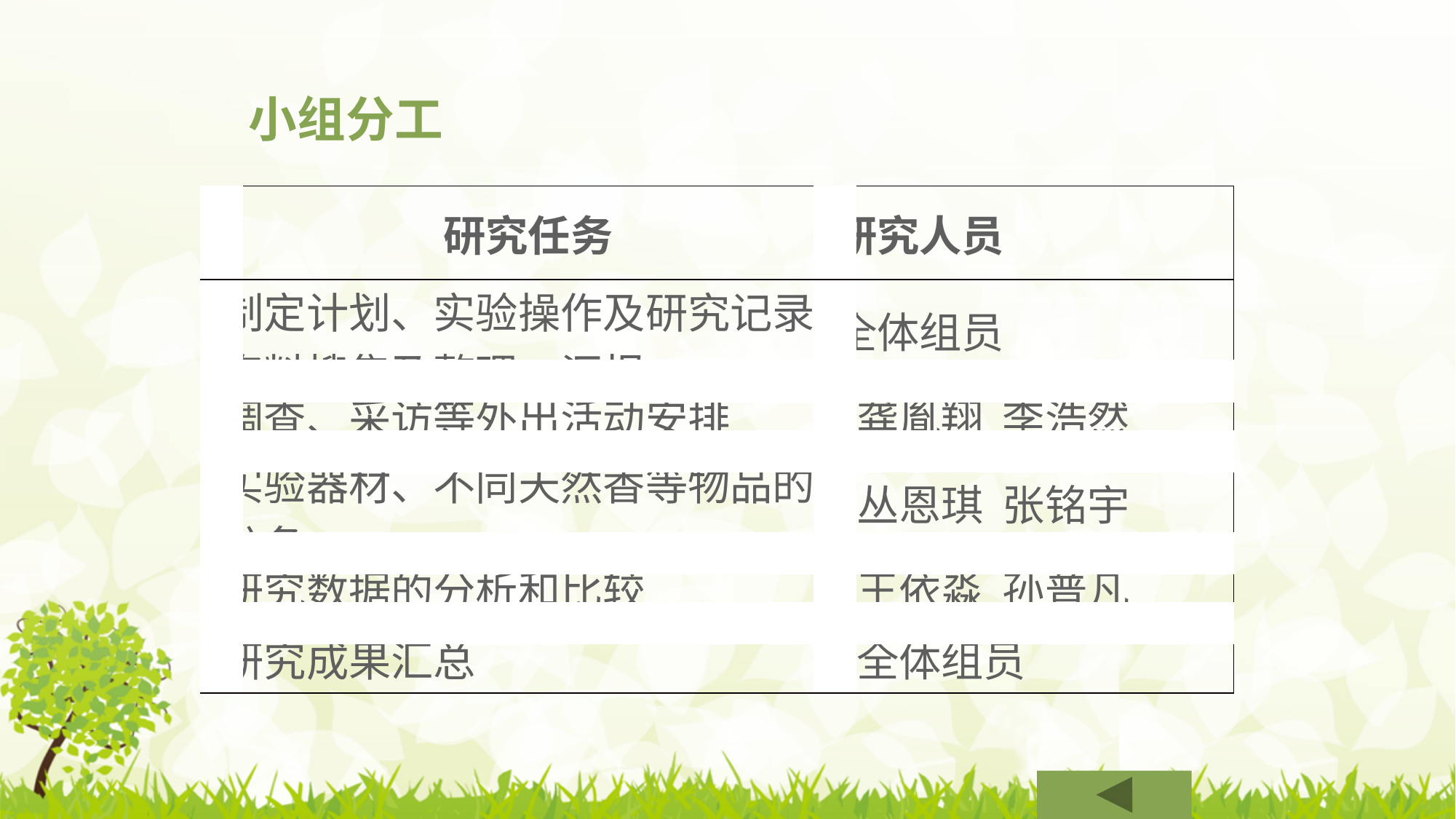

# 小组分工

| 研究任务 | 研究人员 |
| --- | --- |
| 制定计划、实验操作及研究记录、资料搜集及整理、汇报、 | 全体组员 |
| 调查、采访等外出活动安排 | 龚胤翔 李浩然 |
| 实验器材、不同天然香等物品的准备 | 丛恩琪 张铭宇 |
| 研究数据的分析和比较 | 王依淼 孙普凡 |
| 研究成果汇总 | 全体组员 |